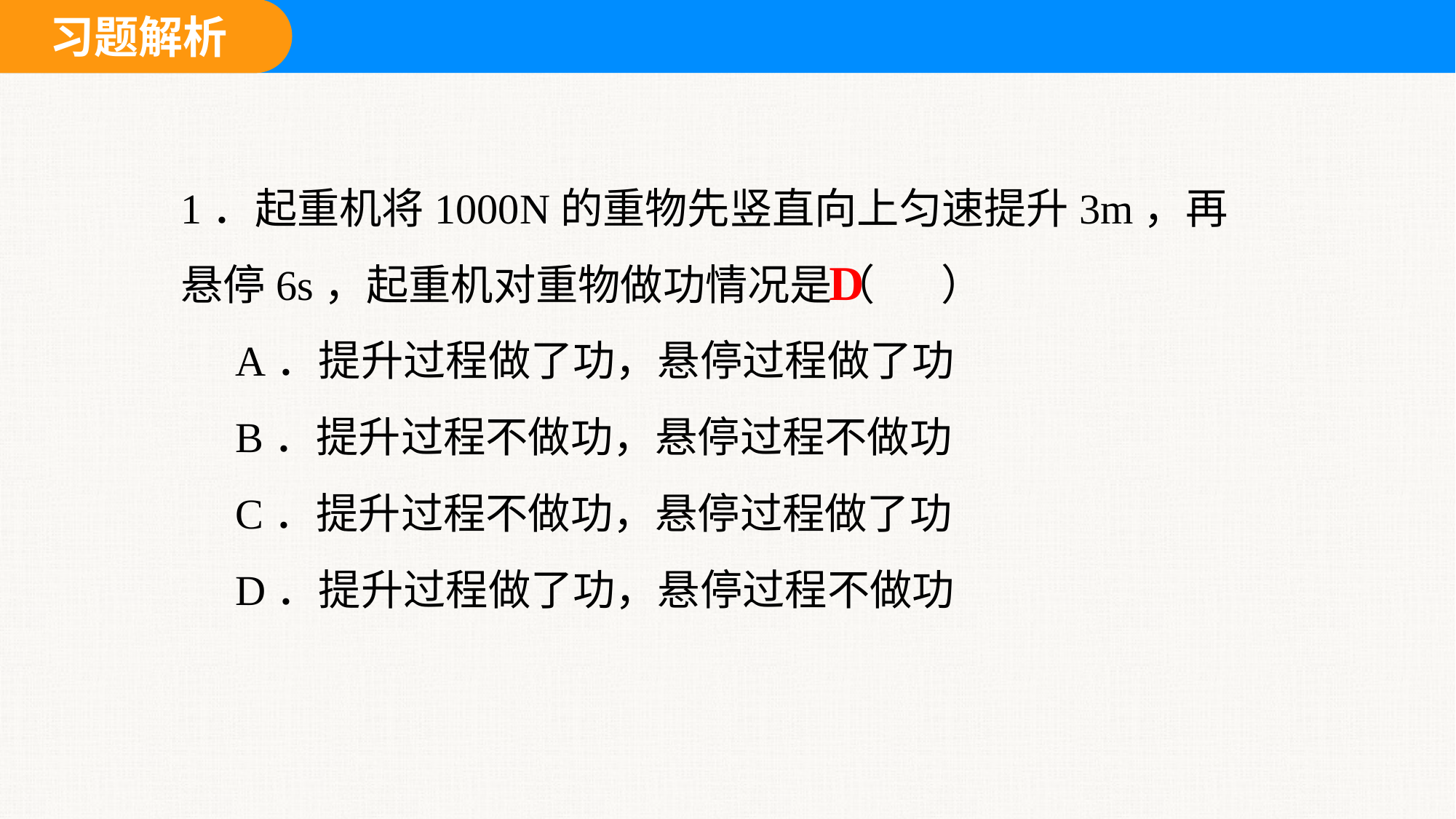

1．起重机将1000N的重物先竖直向上匀速提升3m，再悬停6s，起重机对重物做功情况是（       ）
A．提升过程做了功，悬停过程做了功
B．提升过程不做功，悬停过程不做功
C．提升过程不做功，悬停过程做了功
D．提升过程做了功，悬停过程不做功
D